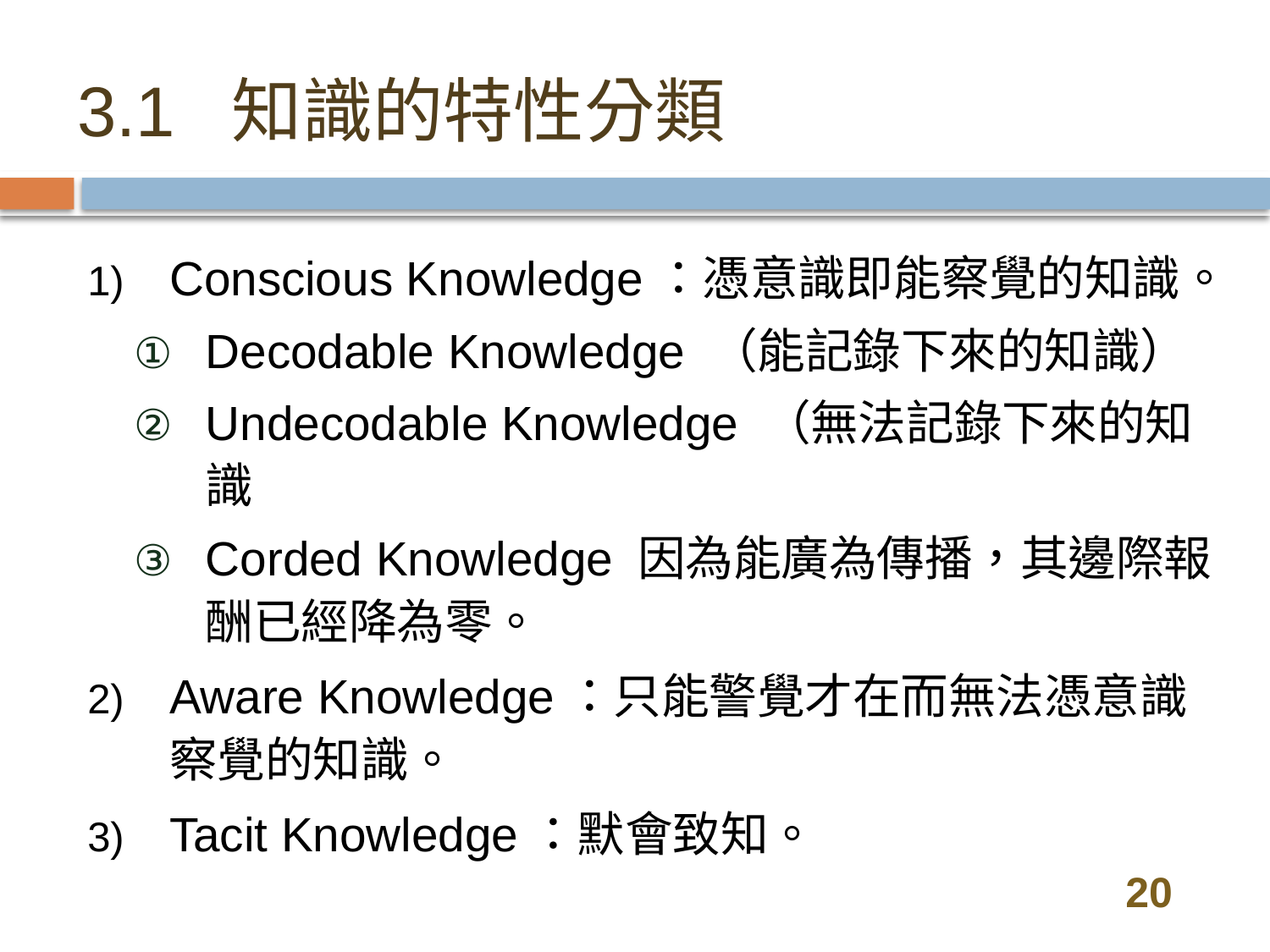

# 3.1  知識的特性分類
Conscious Knowledge：憑意識即能察覺的知識。
Decodable Knowledge （能記錄下來的知識）
Undecodable Knowledge （無法記錄下來的知識
Corded Knowledge 因為能廣為傳播，其邊際報酬已經降為零。
Aware Knowledge：只能警覺才在而無法憑意識察覺的知識。
Tacit Knowledge：默會致知。
20